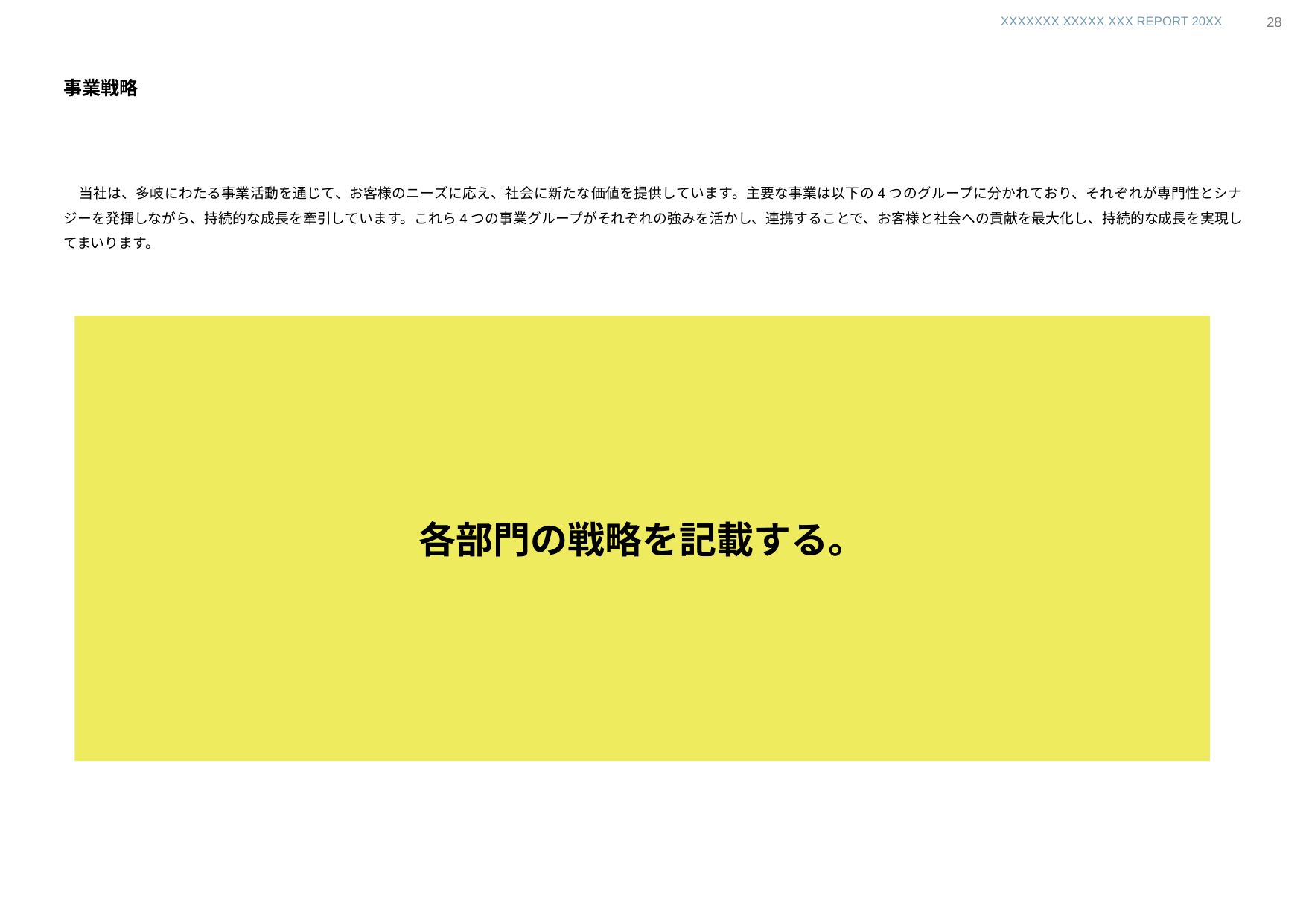

HP
決算資料
中期経営計画
事業報告書
28
# 事業戦略
当社は、多岐にわたる事業活動を通じて、お客様のニーズに応え、社会に新たな価値を提供しています。主要な事業は以下の4つのグループに分かれており、それぞれが専門性とシナジーを発揮しながら、持続的な成長を牽引しています。これら4つの事業グループがそれぞれの強みを活かし、連携することで、お客様と社会への貢献を最大化し、持続的な成長を実現してまいります。

各部門の戦略を記載する。